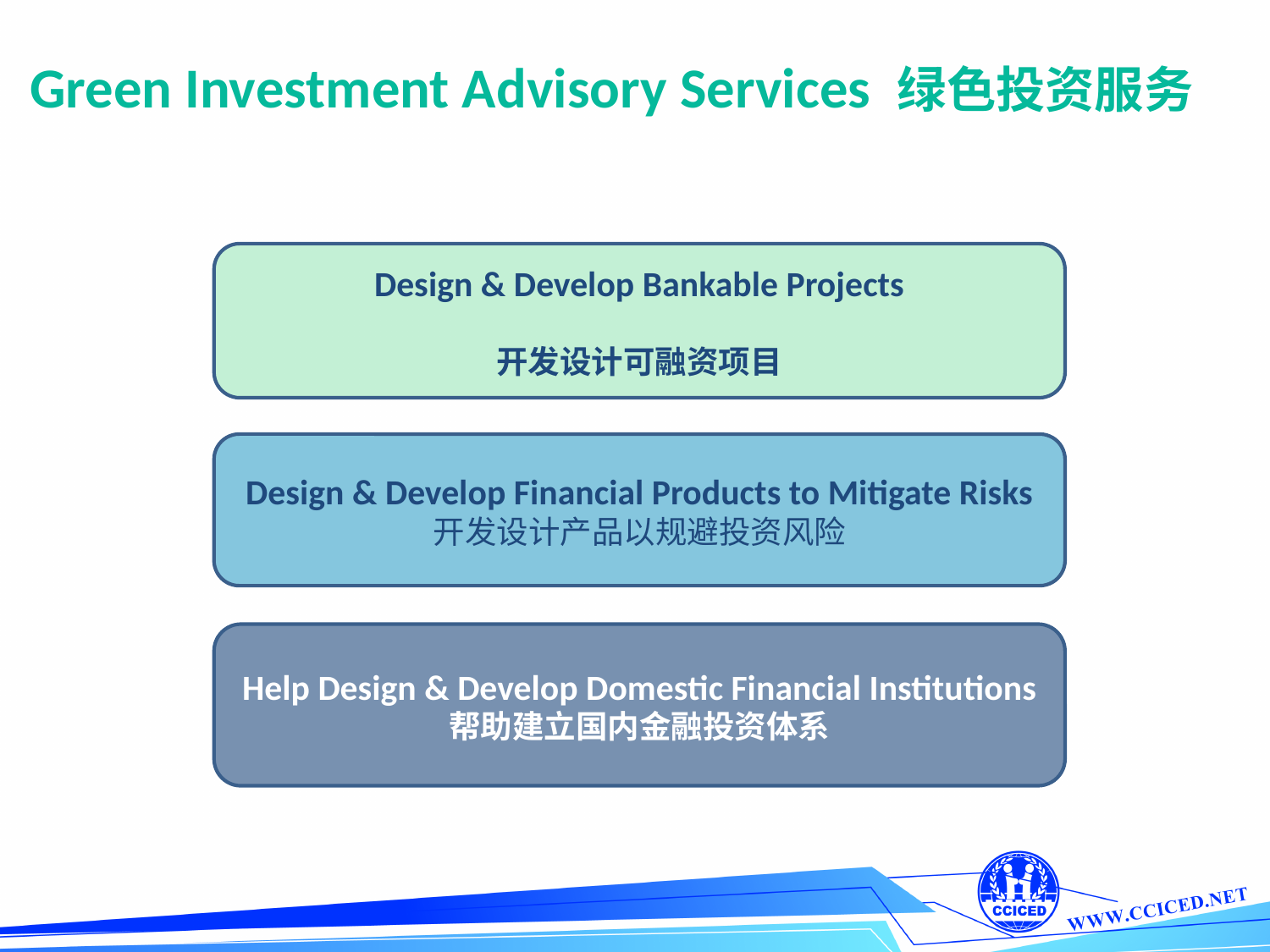

Green Investment Advisory Services 绿色投资服务
Design & Develop Bankable Projects

开发设计可融资项目
Design & Develop Financial Products to Mitigate Risks
开发设计产品以规避投资风险
Help Design & Develop Domestic Financial Institutions
帮助建立国内金融投资体系